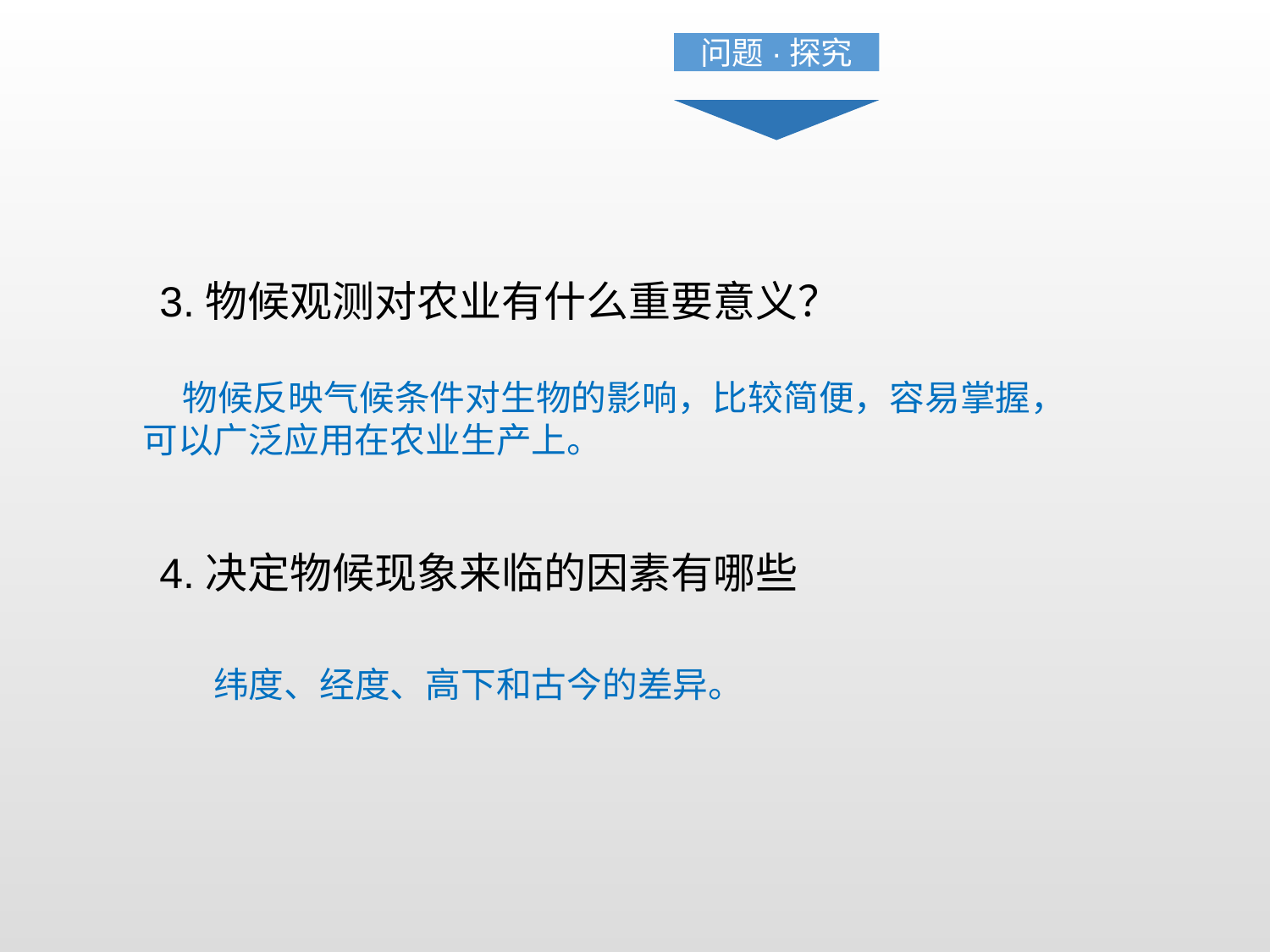

问题·探究

3.物候观测对农业有什么重要意义？
    物候反映气候条件对生物的影响，比较简便，容易掌握，可以广泛应用在农业生产上。
4.决定物候现象来临的因素有哪些
    纬度、经度、高下和古今的差异。